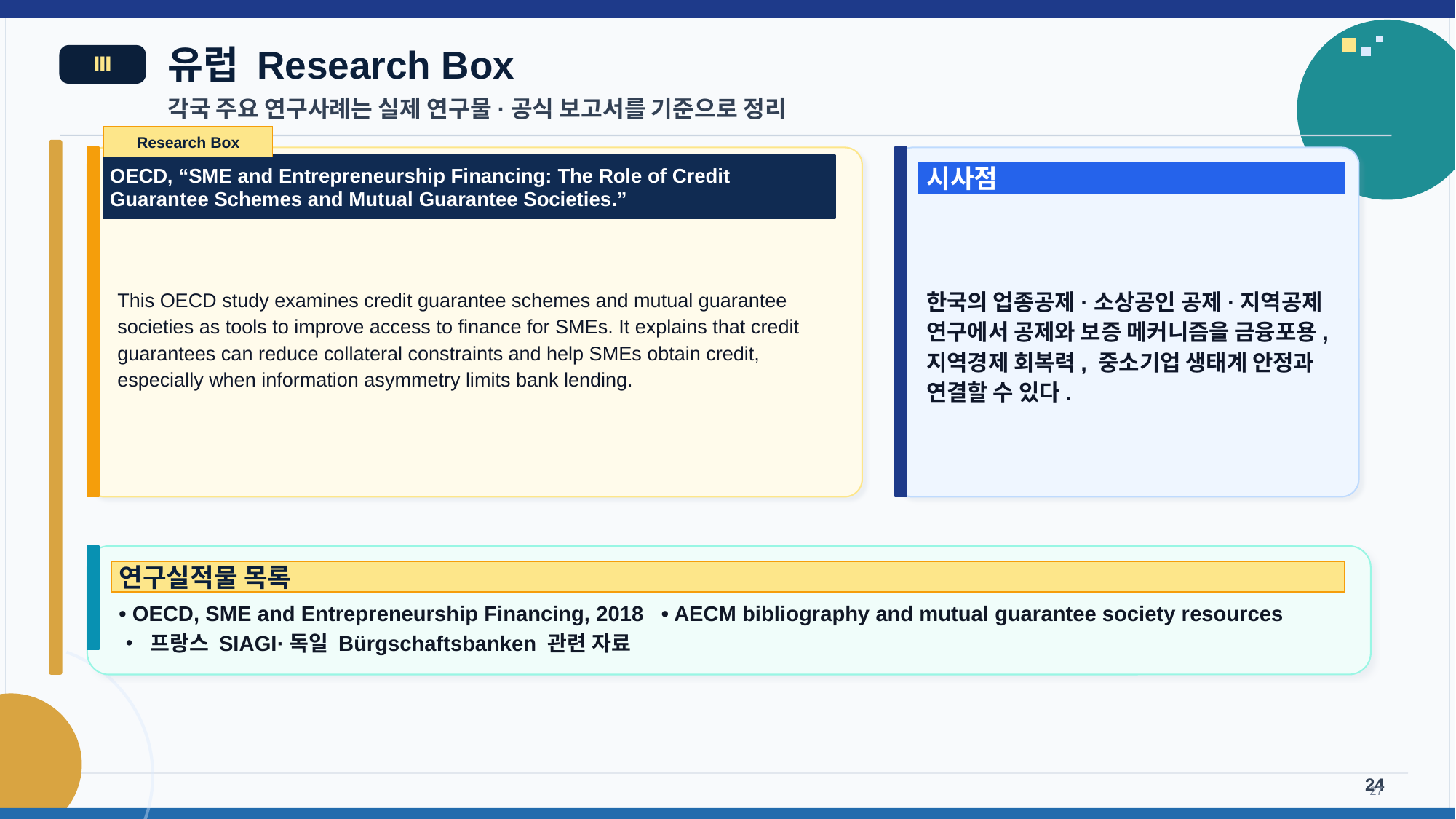

유럽 Research Box

Ⅲ
각국 주요 연구사례는 실제 연구물·공식 보고서를 기준으로 정리
Research Box

OECD, “SME and Entrepreneurship Financing: The Role of Credit Guarantee Schemes and Mutual Guarantee Societies.”
시사점
한국의 업종공제·소상공인 공제·지역공제 연구에서 공제와 보증 메커니즘을 금융포용, 지역경제 회복력, 중소기업 생태계 안정과 연결할 수 있다.
This OECD study examines credit guarantee schemes and mutual guarantee societies as tools to improve access to finance for SMEs. It explains that credit guarantees can reduce collateral constraints and help SMEs obtain credit, especially when information asymmetry limits bank lending.

연구실적물 목록
• OECD, SME and Entrepreneurship Financing, 2018   • AECM bibliography and mutual guarantee society resources
• 프랑스 SIAGI·독일 Bürgschaftsbanken 관련 자료

24
27